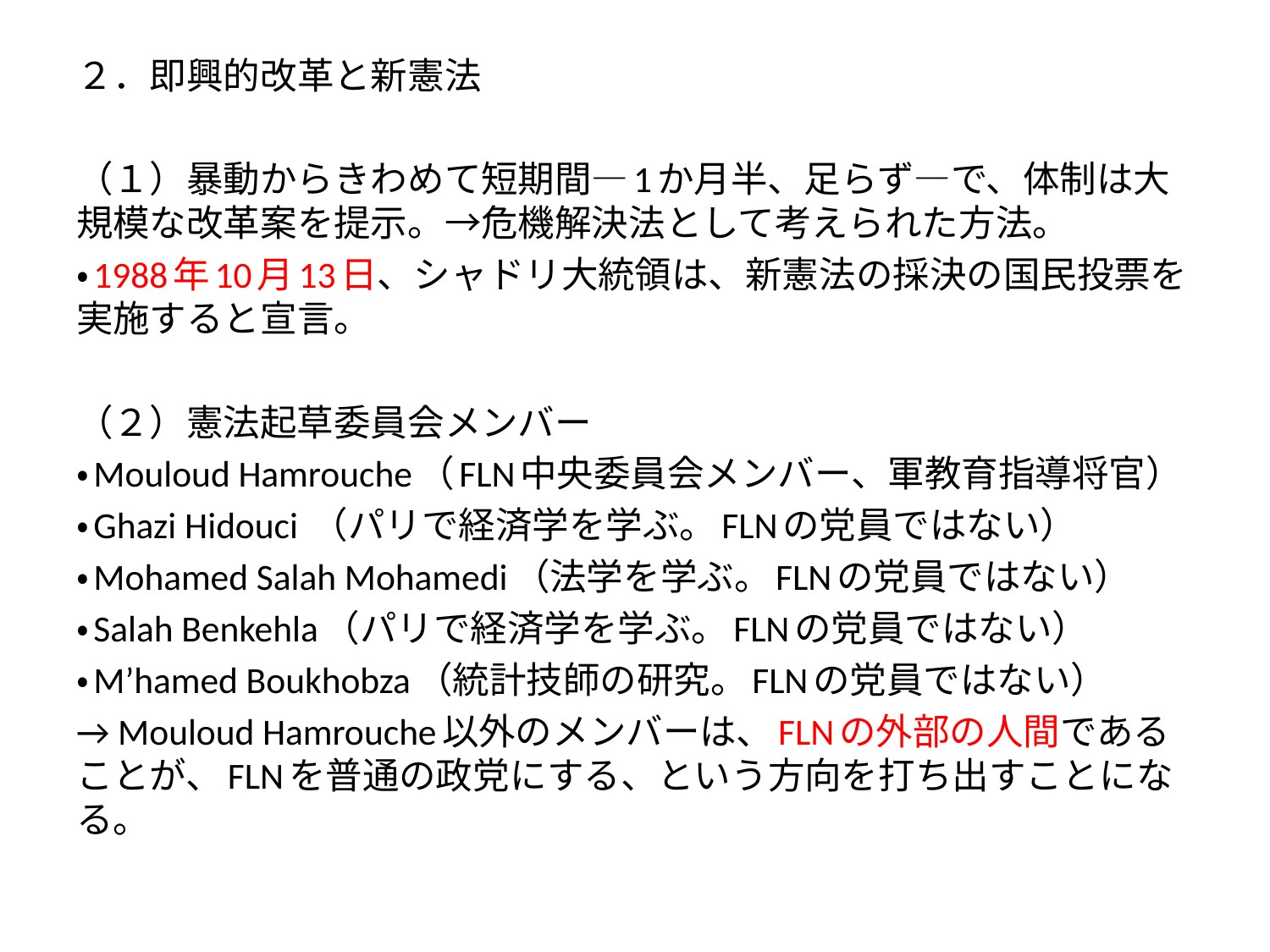

２．即興的改革と新憲法

（１）暴動からきわめて短期間―1か月半、足らず―で、体制は大規模な改革案を提示。→危機解決法として考えられた方法。
・1988年10月13日、シャドリ大統領は、新憲法の採決の国民投票を実施すると宣言。

（２）憲法起草委員会メンバー
・Mouloud Hamrouche（FLN中央委員会メンバー、軍教育指導将官）
・Ghazi Hidouci （パリで経済学を学ぶ。FLNの党員ではない）
・Mohamed Salah Mohamedi（法学を学ぶ。FLNの党員ではない）
・Salah Benkehla（パリで経済学を学ぶ。FLNの党員ではない）
・M’hamed Boukhobza（統計技師の研究。FLNの党員ではない）
→ Mouloud Hamrouche以外のメンバーは、FLNの外部の人間であることが、FLNを普通の政党にする、という方向を打ち出すことになる。